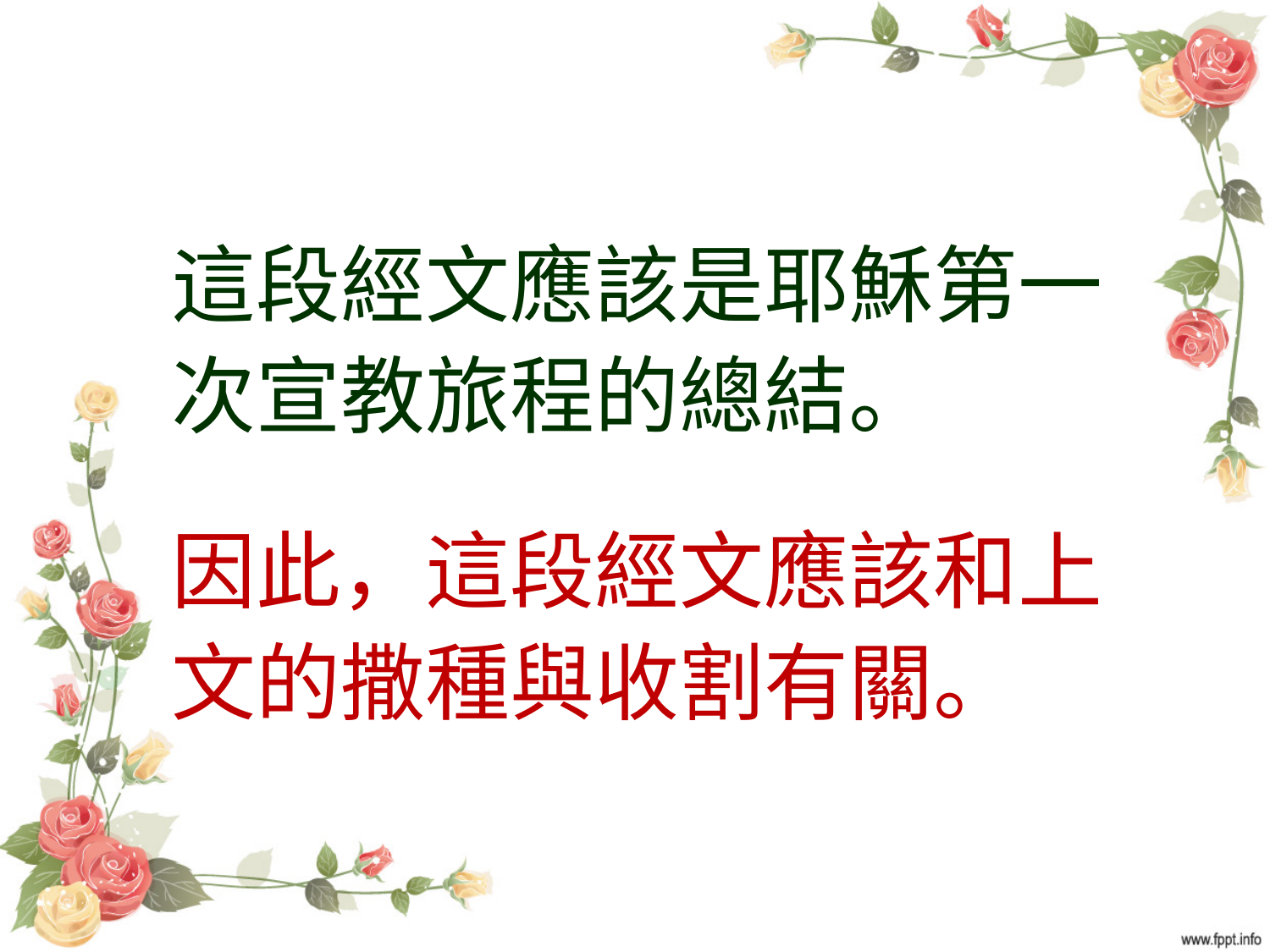

這段經文應該是耶穌第一次宣教旅程的總結。
因此，這段經文應該和上文的撒種與收割有關。